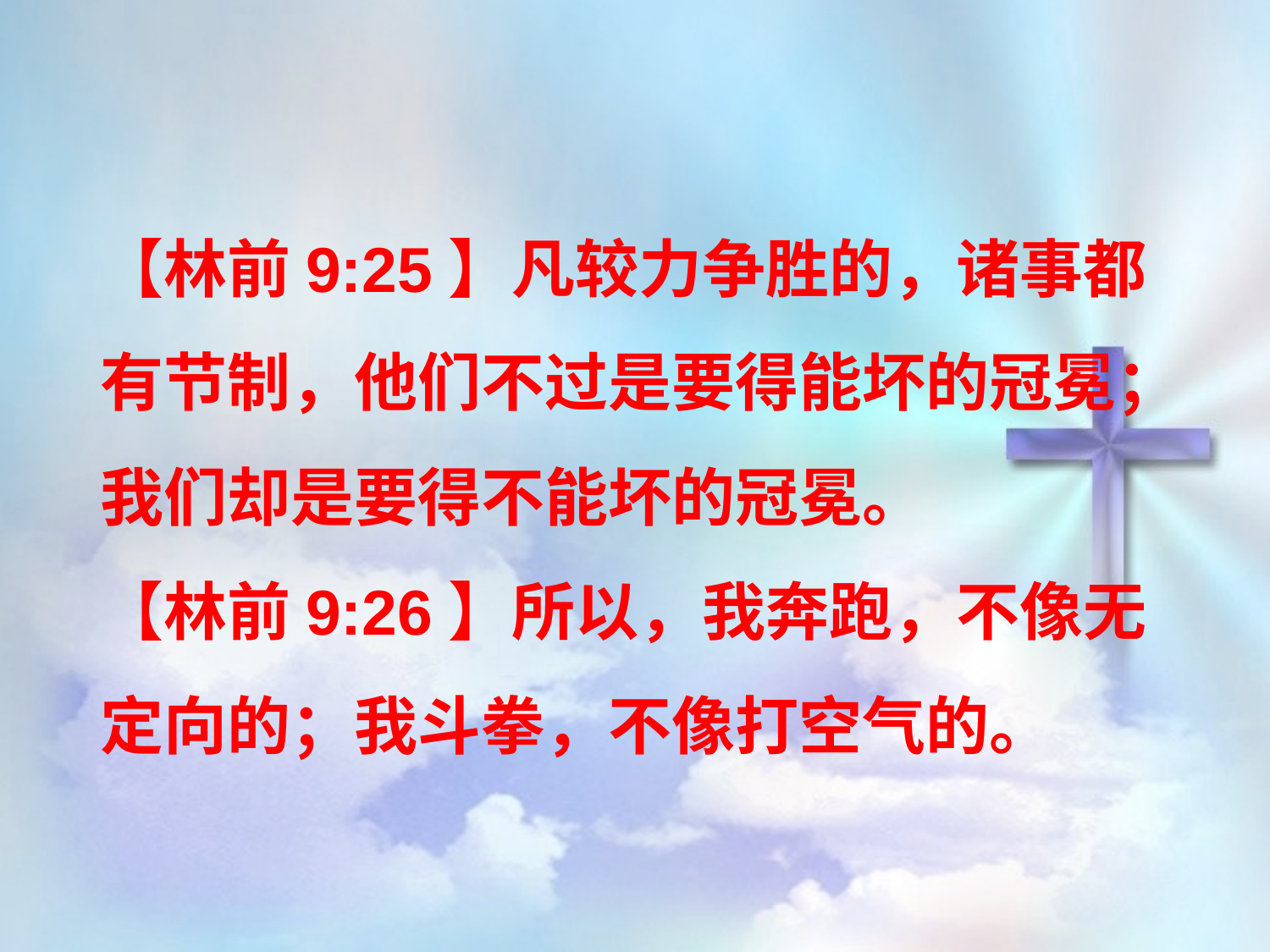

【林前9:25】凡较力争胜的，诸事都有节制，他们不过是要得能坏的冠冕；我们却是要得不能坏的冠冕。
【林前9:26】所以，我奔跑，不像无定向的；我斗拳，不像打空气的。